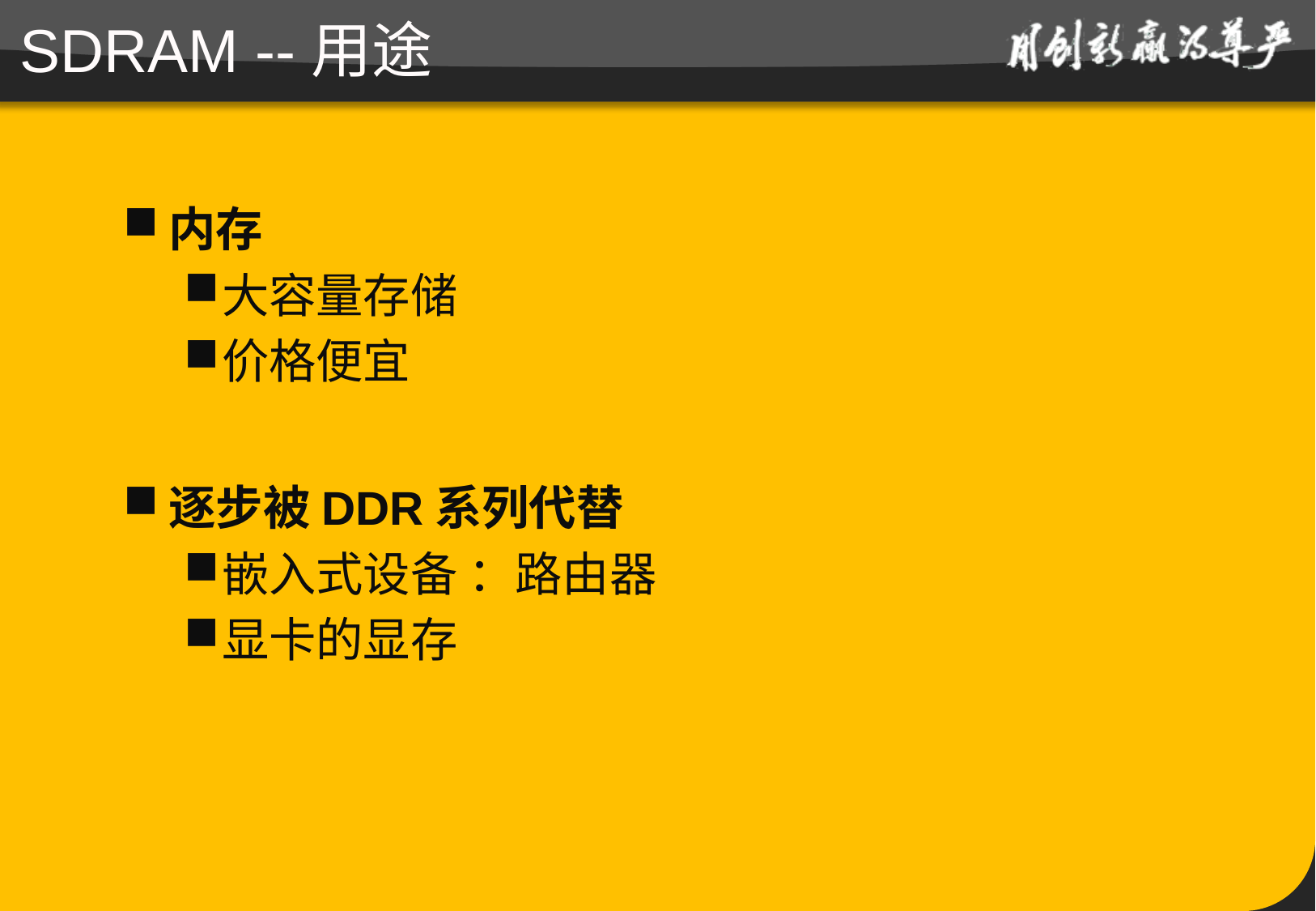

# SDRAM --用途
内存
大容量存储
价格便宜

逐步被DDR系列代替
嵌入式设备 ：路由器
显卡的显存